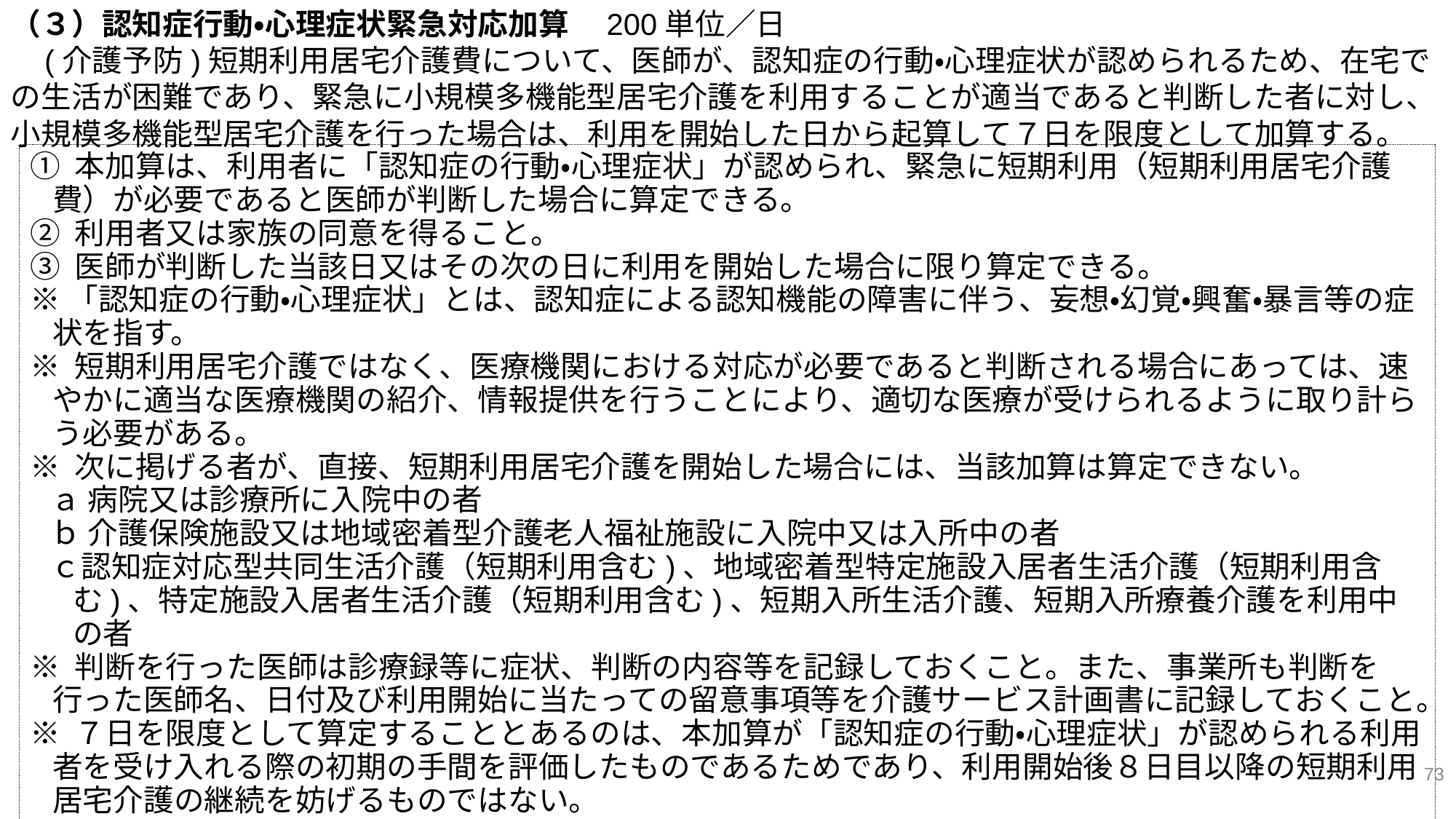

（３）認知症行動・心理症状緊急対応加算　200単位／日
　(介護予防)短期利用居宅介護費について、医師が、認知症の行動・心理症状が認められるため、在宅での生活が困難であり、緊急に小規模多機能型居宅介護を利用することが適当であると判断した者に対し、小規模多機能型居宅介護を行った場合は、利用を開始した日から起算して７日を限度として加算する。
① 本加算は、利用者に「認知症の行動・心理症状」が認められ、緊急に短期利用（短期利用居宅介護費）が必要であると医師が判断した場合に算定できる。
② 利用者又は家族の同意を得ること。
③ 医師が判断した当該日又はその次の日に利用を開始した場合に限り算定できる。
※「認知症の行動・心理症状」とは、認知症による認知機能の障害に伴う、妄想・幻覚・興奮・暴言等の症状を指す。
※ 短期利用居宅介護ではなく、医療機関における対応が必要であると判断される場合にあっては、速やかに適当な医療機関の紹介、情報提供を行うことにより、適切な医療が受けられるように取り計らう必要がある。
※ 次に掲げる者が、直接、短期利用居宅介護を開始した場合には、当該加算は算定できない。
ａ 病院又は診療所に入院中の者
ｂ 介護保険施設又は地域密着型介護老人福祉施設に入院中又は入所中の者
ｃ認知症対応型共同生活介護（短期利用含む)、地域密着型特定施設入居者生活介護（短期利用含む)、特定施設入居者生活介護（短期利用含む)、短期入所生活介護、短期入所療養介護を利用中の者
※ 判断を行った医師は診療録等に症状、判断の内容等を記録しておくこと。また、事業所も判断を行った医師名、日付及び利用開始に当たっての留意事項等を介護サービス計画書に記録しておくこと。
※ ７日を限度として算定することとあるのは、本加算が「認知症の行動・心理症状」が認められる利用者を受け入れる際の初期の手間を評価したものであるためであり、利用開始後８日目以降の短期利用居宅介護の継続を妨げるものではない。
73